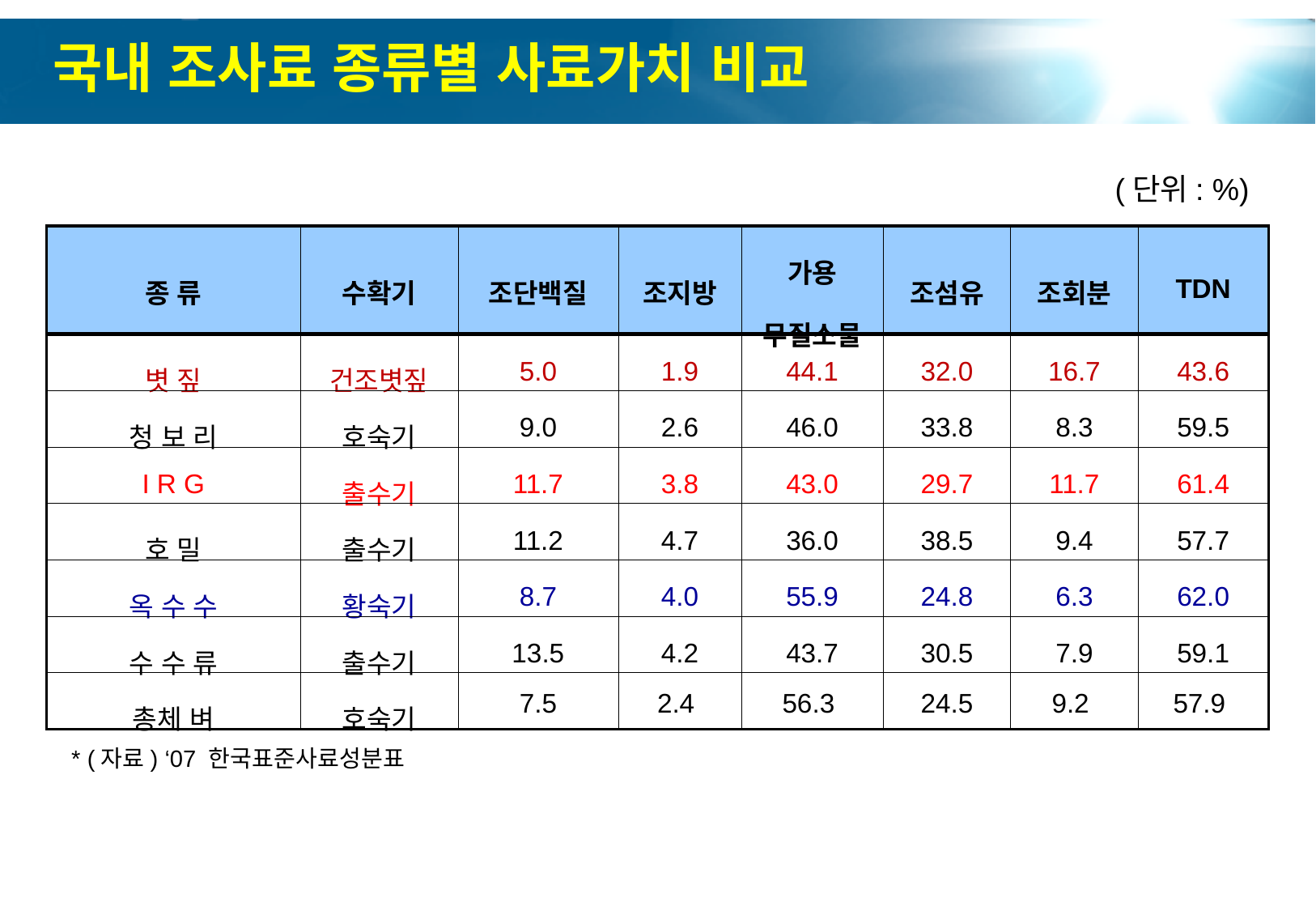

국내 조사료 종류별 사료가치 비교
(단위: %)
| 종 류 | 수확기 | 조단백질 | 조지방 | 가용 무질소물 | 조섬유 | 조회분 | TDN |
| --- | --- | --- | --- | --- | --- | --- | --- |
| 볏 짚 | 건조볏짚 | 5.0 | 1.9 | 44.1 | 32.0 | 16.7 | 43.6 |
| 청 보 리 | 호숙기 | 9.0 | 2.6 | 46.0 | 33.8 | 8.3 | 59.5 |
| I R G | 출수기 | 11.7 | 3.8 | 43.0 | 29.7 | 11.7 | 61.4 |
| 호 밀 | 출수기 | 11.2 | 4.7 | 36.0 | 38.5 | 9.4 | 57.7 |
| 옥 수 수 | 황숙기 | 8.7 | 4.0 | 55.9 | 24.8 | 6.3 | 62.0 |
| 수 수 류 | 출수기 | 13.5 | 4.2 | 43.7 | 30.5 | 7.9 | 59.1 |
| 총체 벼 | 호숙기 | 7.5 | 2.4 | 56.3 | 24.5 | 9.2 | 57.9 |
* (자료) ‘07 한국표준사료성분표